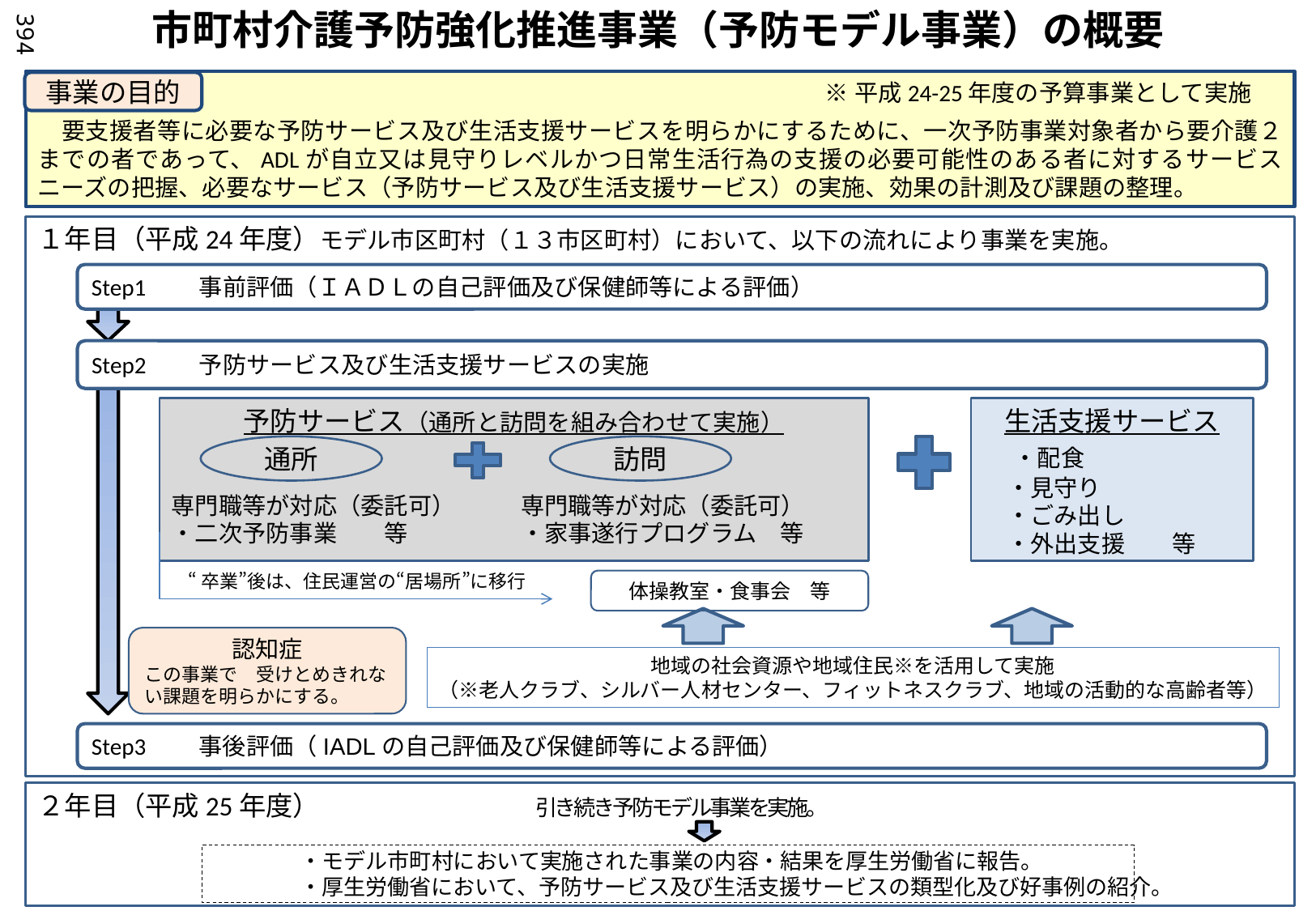

市町村介護予防強化推進事業（予防モデル事業）の概要
394

　要支援者等に必要な予防サービス及び生活支援サービスを明らかにするために、一次予防事業対象者から要介護２までの者であって、ADLが自立又は見守りレベルかつ日常生活行為の支援の必要可能性のある者に対するサービスニーズの把握、必要なサービス（予防サービス及び生活支援サービス）の実施、効果の計測及び課題の整理。
※平成24-25年度の予算事業として実施
事業の目的
１年目（平成24年度）モデル市区町村（１３市区町村）において、以下の流れにより事業を実施。

Step1　　事前評価（ＩＡＤＬの自己評価及び保健師等による評価）

Step2　　予防サービス及び生活支援サービスの実施

予防サービス（通所と訪問を組み合わせて実施）
生活支援サービス
　・配食
　・見守り
　・ごみ出し
　・外出支援　　等

通所
訪問
専門職等が対応（委託可）
・二次予防事業　　等
専門職等が対応（委託可）
・家事遂行プログラム　等

“卒業”後は、住民運営の“居場所”に移行
体操教室・食事会　等

認知症
この事業で　受けとめきれない課題を明らかにする。
地域の社会資源や地域住民※を活用して実施
（※老人クラブ、シルバー人材センター、フィットネスクラブ、地域の活動的な高齢者等）
Step3　　事後評価（IADLの自己評価及び保健師等による評価）
２年目（平成25年度）　　　　　　　　引き続き予防モデル事業を実施。

　　　　　　　　　　　　・モデル市町村において実施された事業の内容・結果を厚生労働省に報告。
　　　　　　　　　　　　・厚生労働省において、予防サービス及び生活支援サービスの類型化及び好事例の紹介。